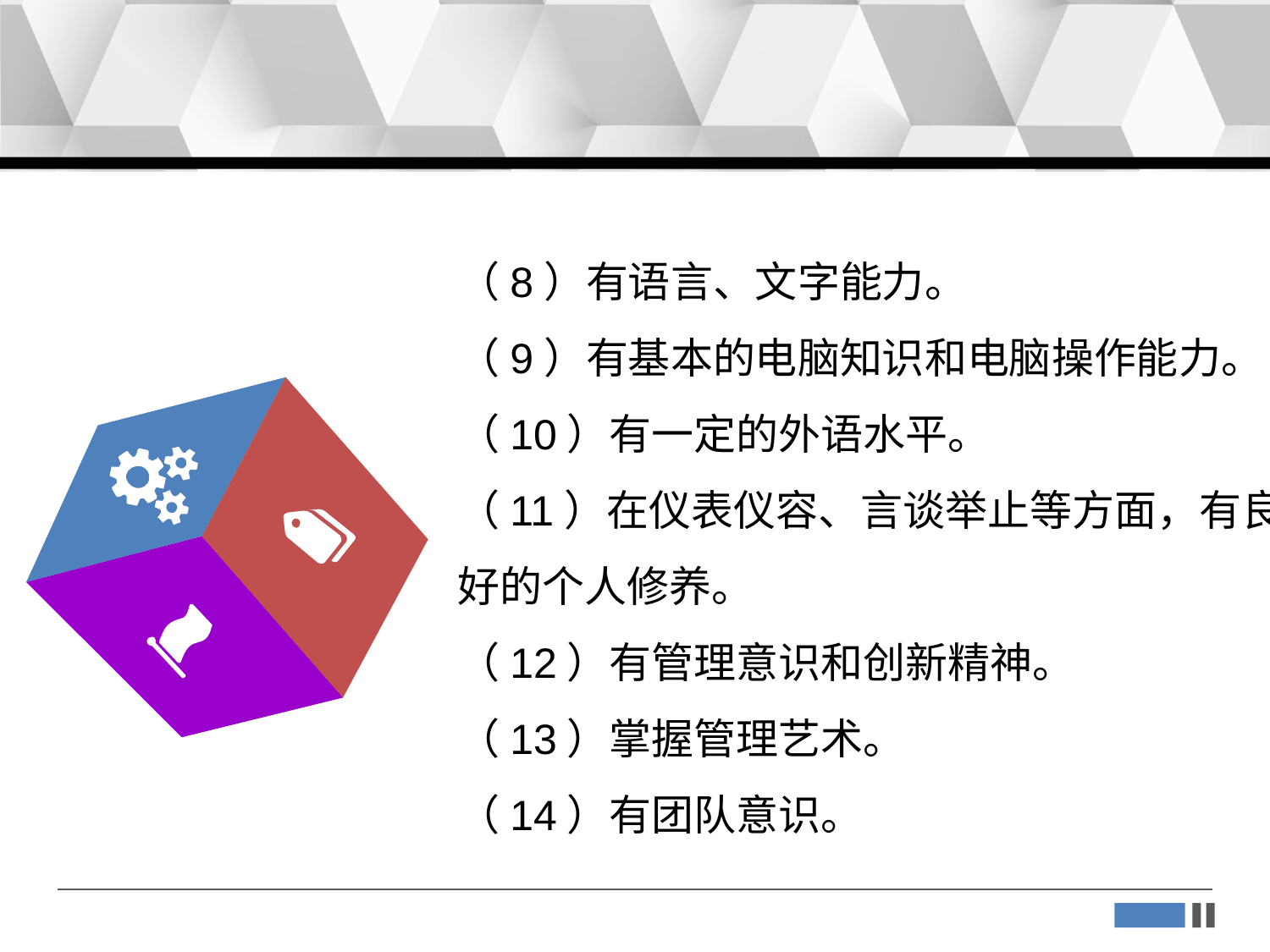

（8）有语言、文字能力。
（9）有基本的电脑知识和电脑操作能力。（10）有一定的外语水平。
（11）在仪表仪容、言谈举止等方面，有良好的个人修养。
（12）有管理意识和创新精神。
（13）掌握管理艺术。
（14）有团队意识。